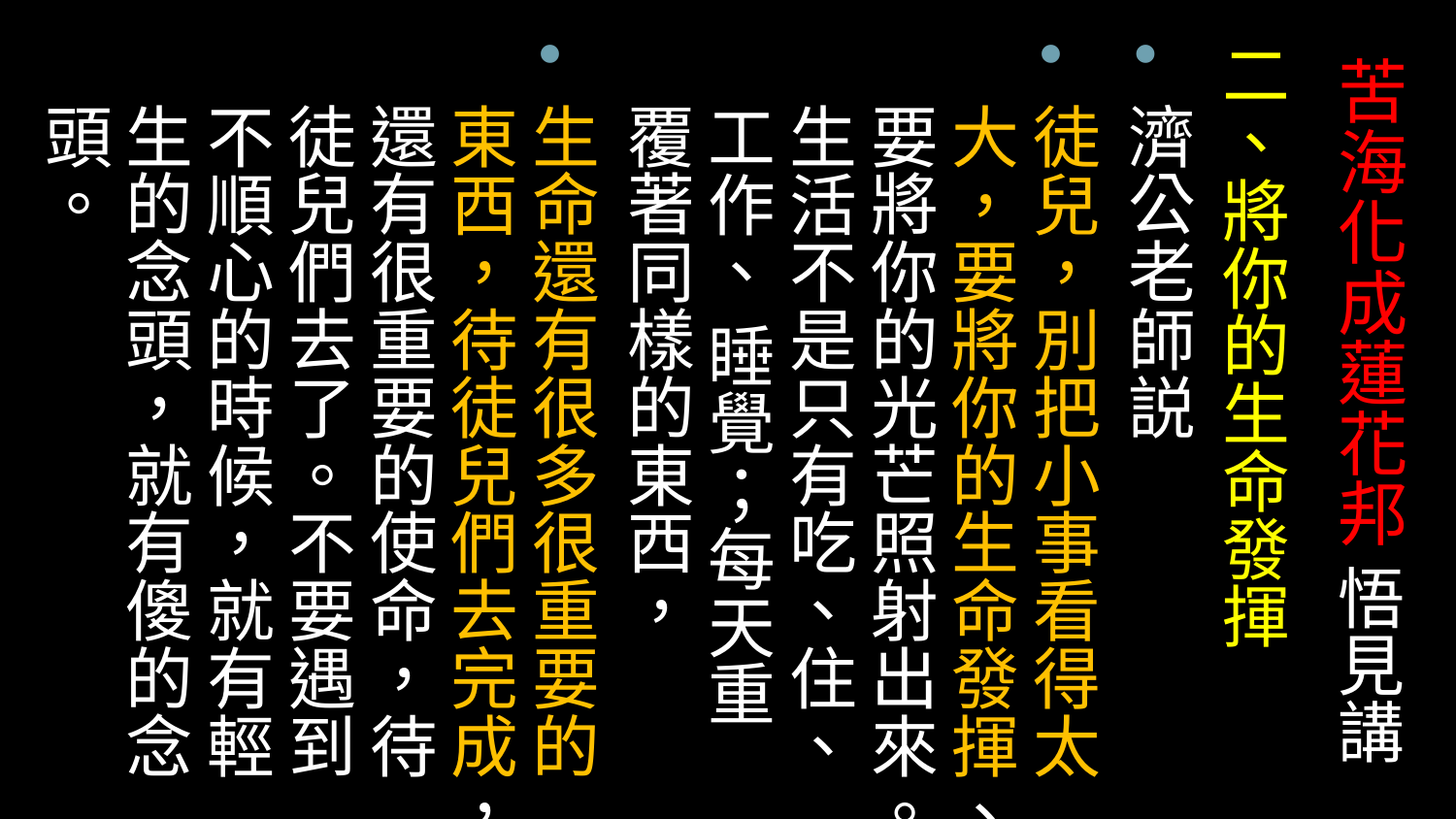

二、將你的生命發揮
濟公老師説
徒兒，別把小事看得太大，要將你的生命發揮、要將你的光芒照射出來。生活不是只有吃、住、工作、 睡覺；每天重覆著同樣的東西，
生命還有很多很重要的東西，待徒兒們去完成，還有很重要的使命，待徒兒們去了。不要遇到不順心的時候，就有輕生的念頭，就有傻的念頭。
# 苦海化成蓮花邦 悟見講